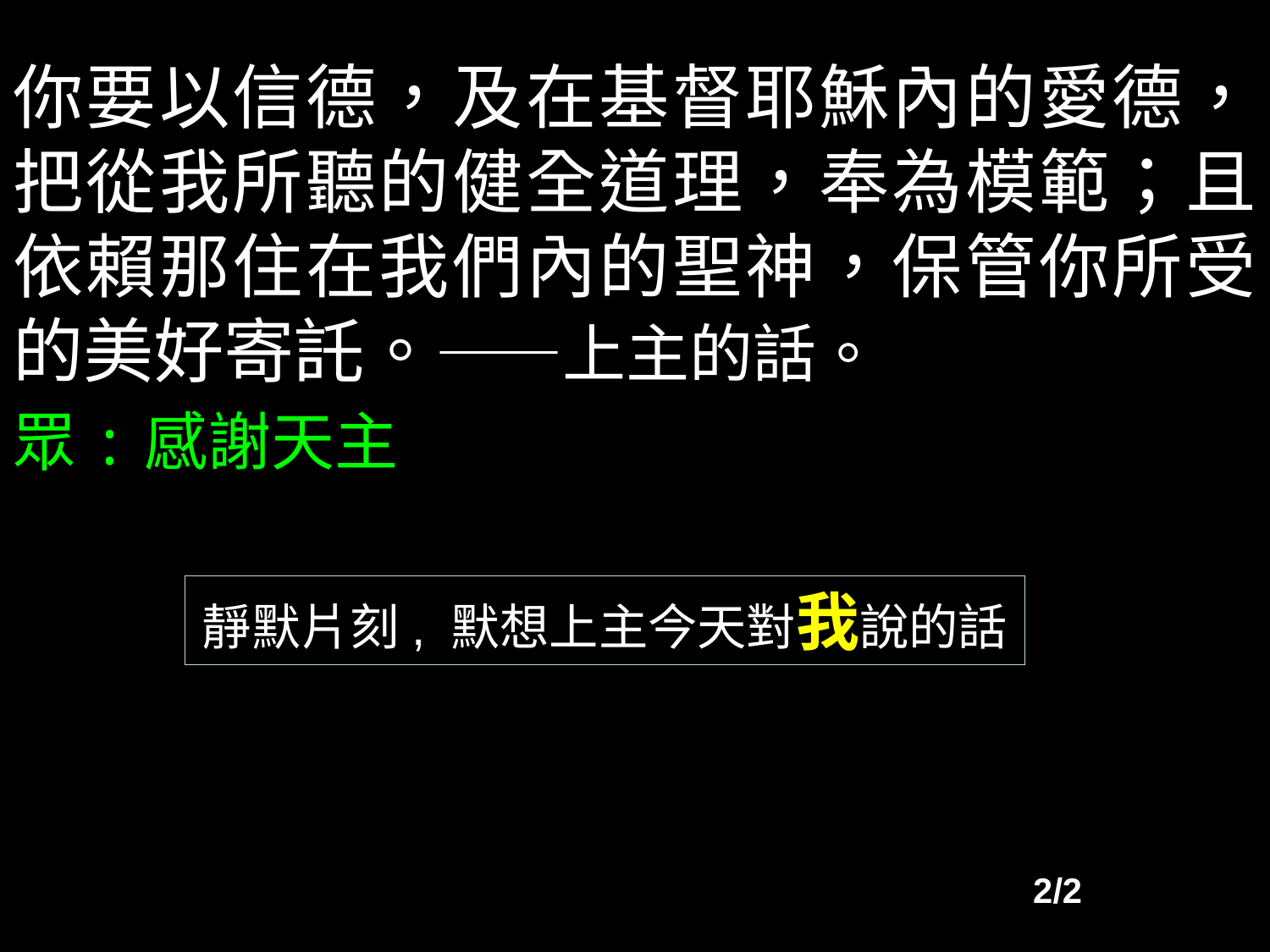

你要以信德，及在基督耶穌內的愛德，把從我所聽的健全道理，奉為模範；且依賴那住在我們內的聖神，保管你所受的美好寄託。——上主的話。
眾:感謝天主

靜默片刻, 默想上主今天對我說的話
2/2